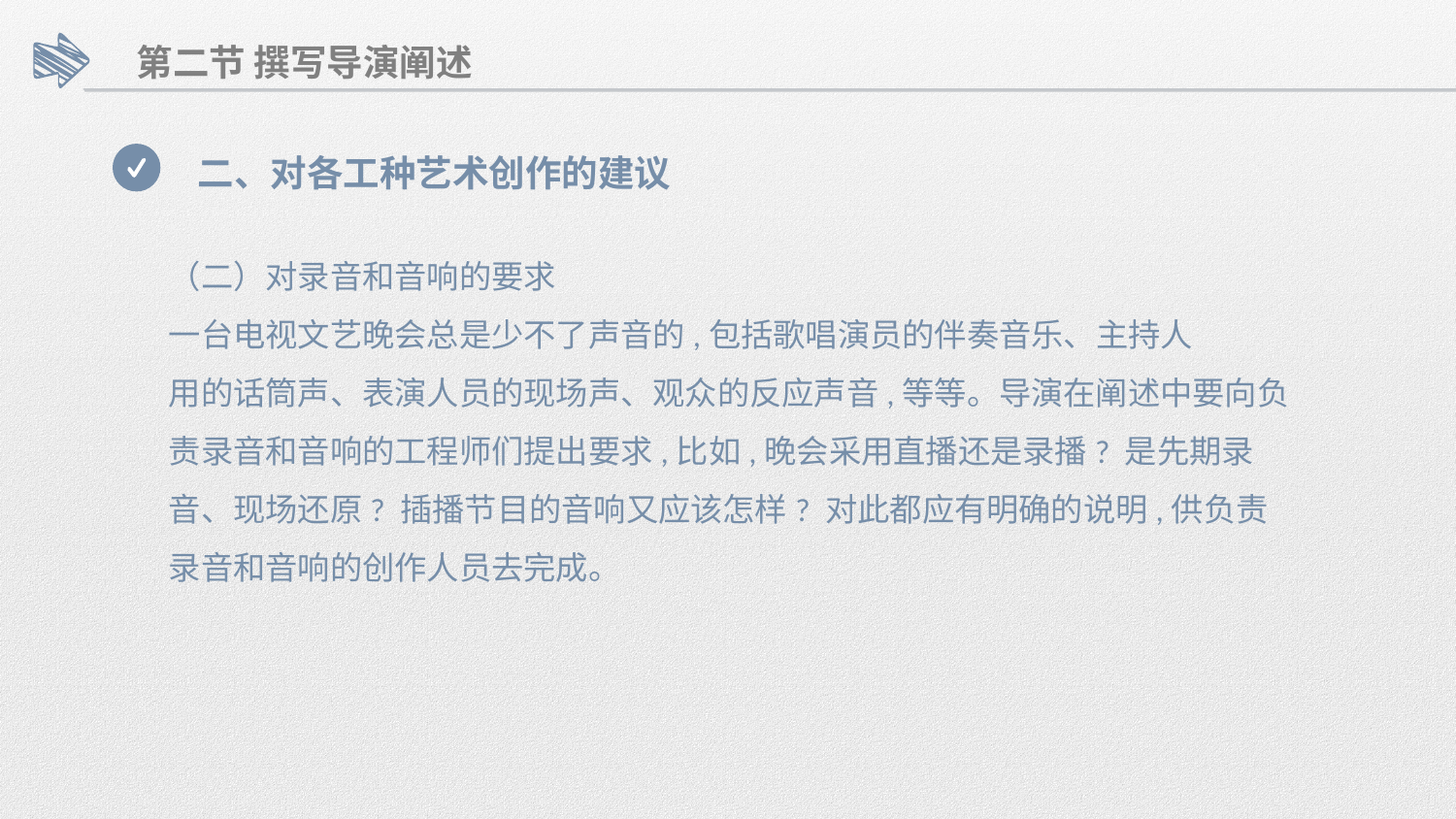

第二节 撰写导演阐述
二、对各工种艺术创作的建议

（二）对录音和音响的要求
一台电视文艺晚会总是少不了声音的,包括歌唱演员的伴奏音乐、主持人
用的话筒声、表演人员的现场声、观众的反应声音,等等。导演在阐述中要向负
责录音和音响的工程师们提出要求,比如,晚会采用直播还是录播? 是先期录
音、现场还原? 插播节目的音响又应该怎样? 对此都应有明确的说明,供负责
录音和音响的创作人员去完成。